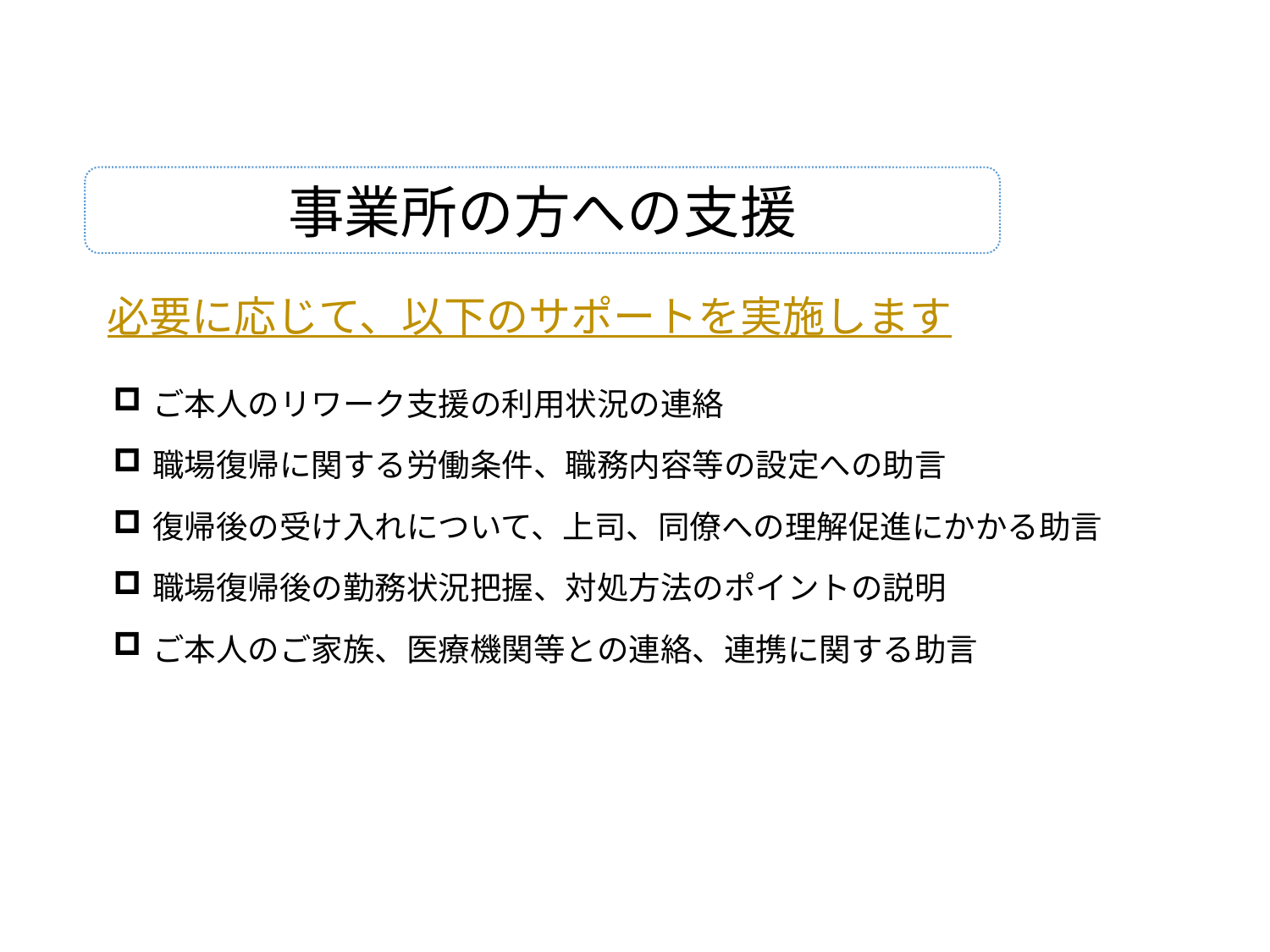

事業所の方への支援
必要に応じて、以下のサポートを実施します
ご本人のリワーク支援の利用状況の連絡

職場復帰に関する労働条件、職務内容等の設定への助言

復帰後の受け入れについて、上司、同僚への理解促進にかかる助言

職場復帰後の勤務状況把握、対処方法のポイントの説明

ご本人のご家族、医療機関等との連絡、連携に関する助言